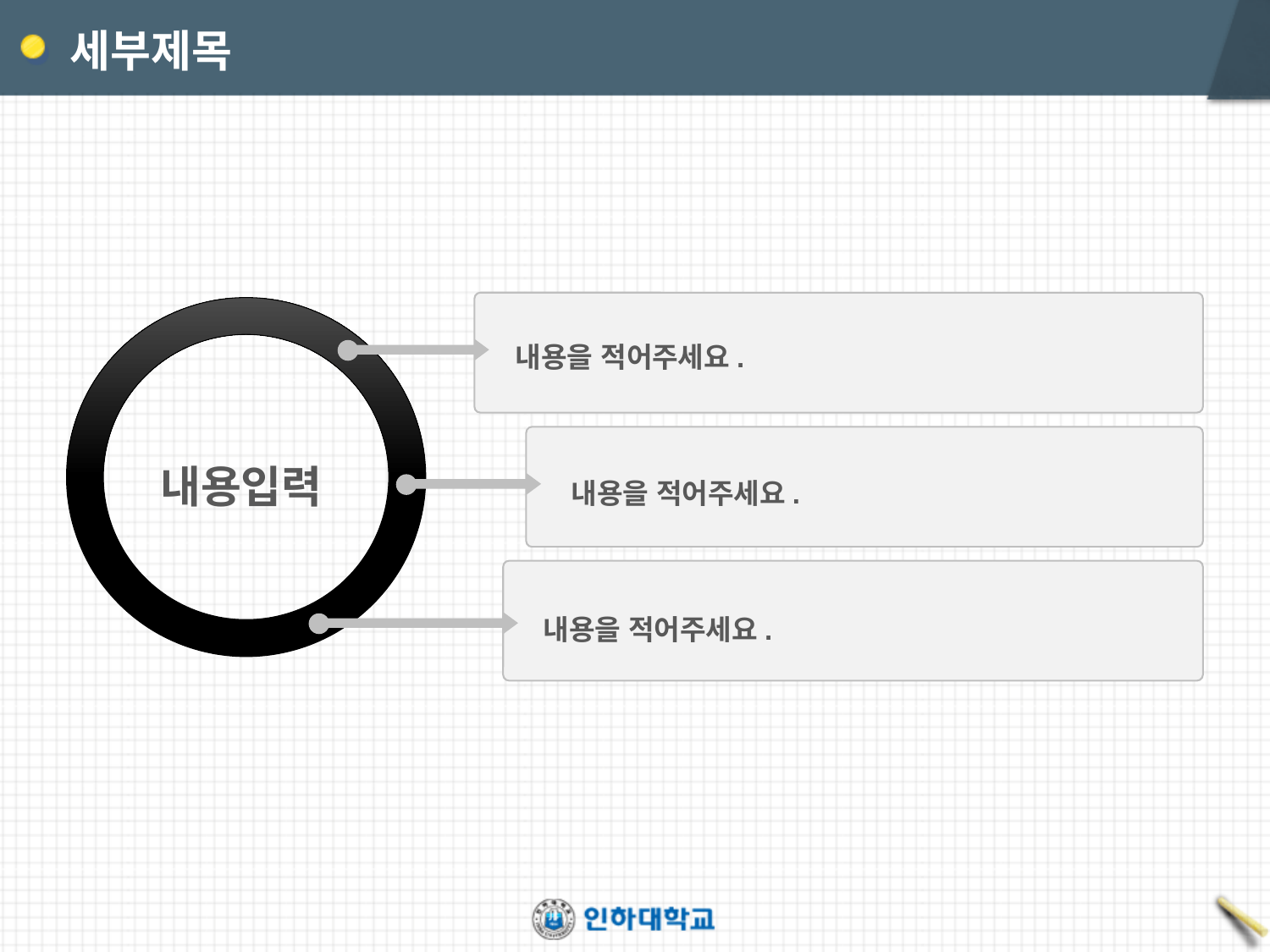

# 세부제목

내용을 적어주세요.

내용입력

내용을 적어주세요.

내용을 적어주세요.